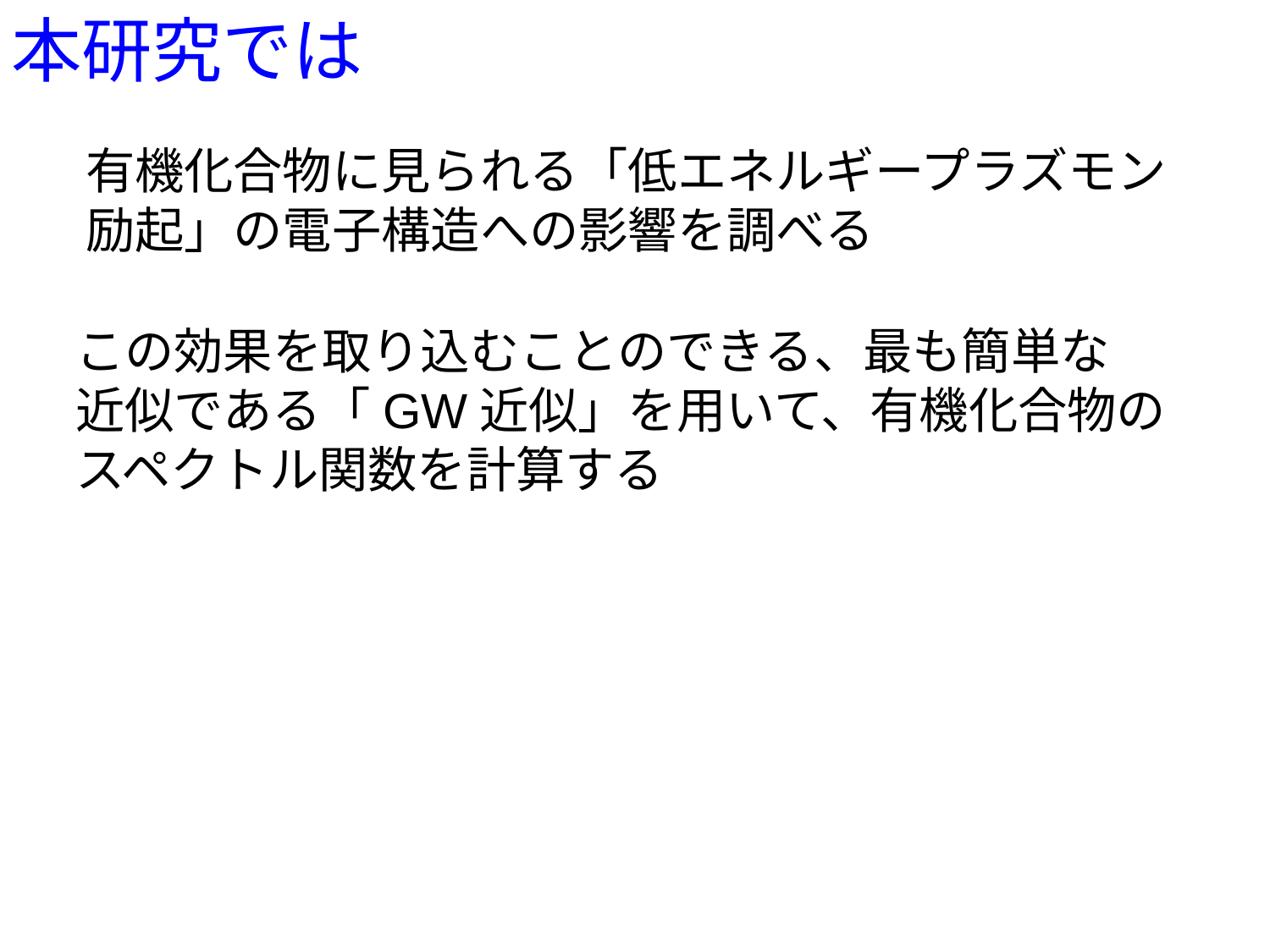

本研究では
有機化合物に見られる「低エネルギープラズモン
励起」の電子構造への影響を調べる
この効果を取り込むことのできる、最も簡単な
近似である「GW近似」を用いて、有機化合物の
スペクトル関数を計算する